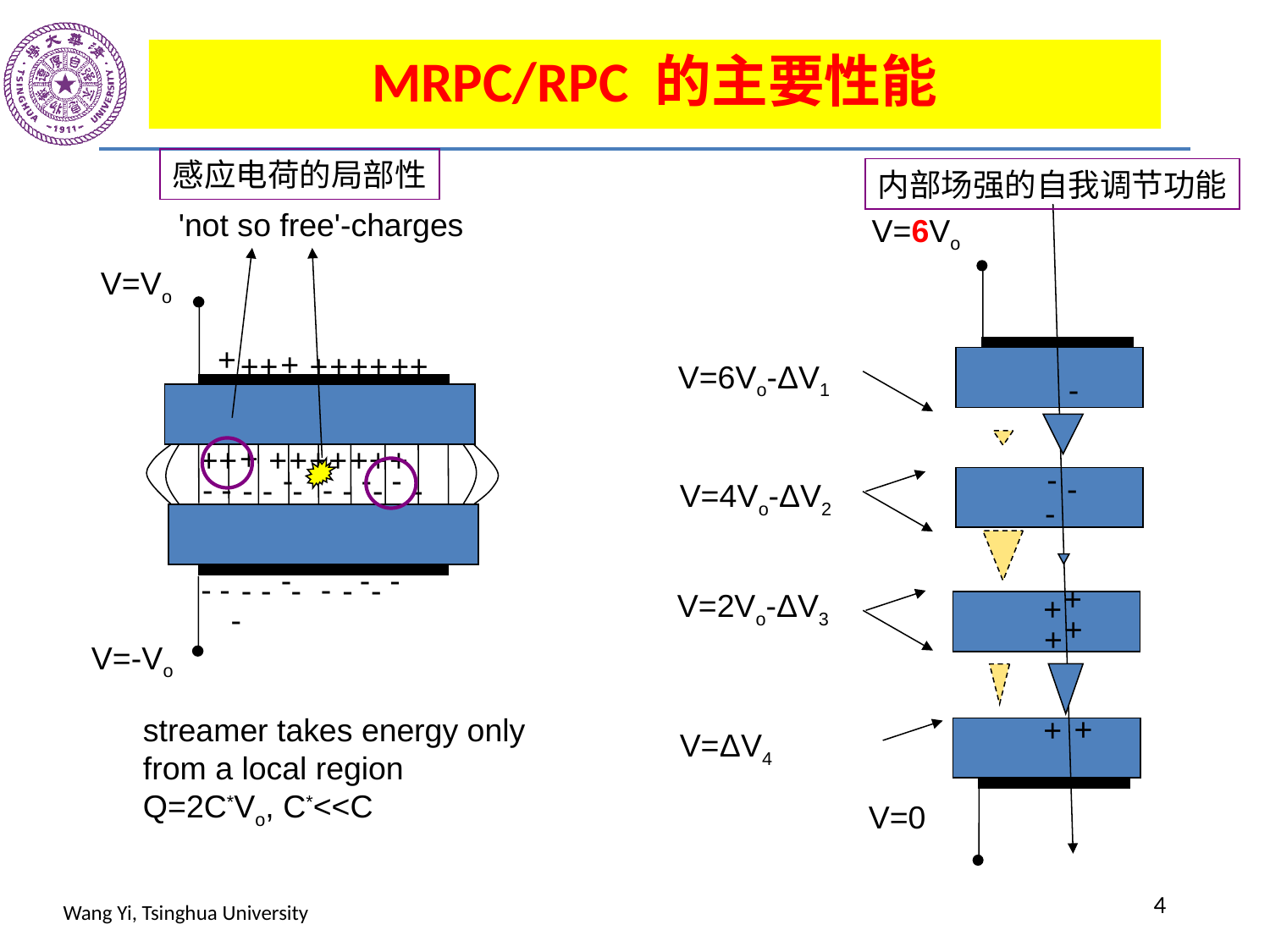

MRPC/RPC 的主要性能
感应电荷的局部性
内部场强的自我调节功能
'not so free'-charges
V=6Vo

V=Vo

+

+
+
+
+
+
+
+
+
+

V=6Vo-ΔV1
-

+
+
+
+
+
+
+
+
+
+

-
-
-
-

-
-
-
-
-
-
-
-
-
-

V=4Vo-ΔV2

-

-
-
-
-
-
-
-
-
-
-
-

+

V=2Vo-ΔV3
+

-
+

+
V=-Vo

+
+
streamer takes energy only
from a local region
Q=2C*Vo, C*<<C

V=ΔV4

V=0

4